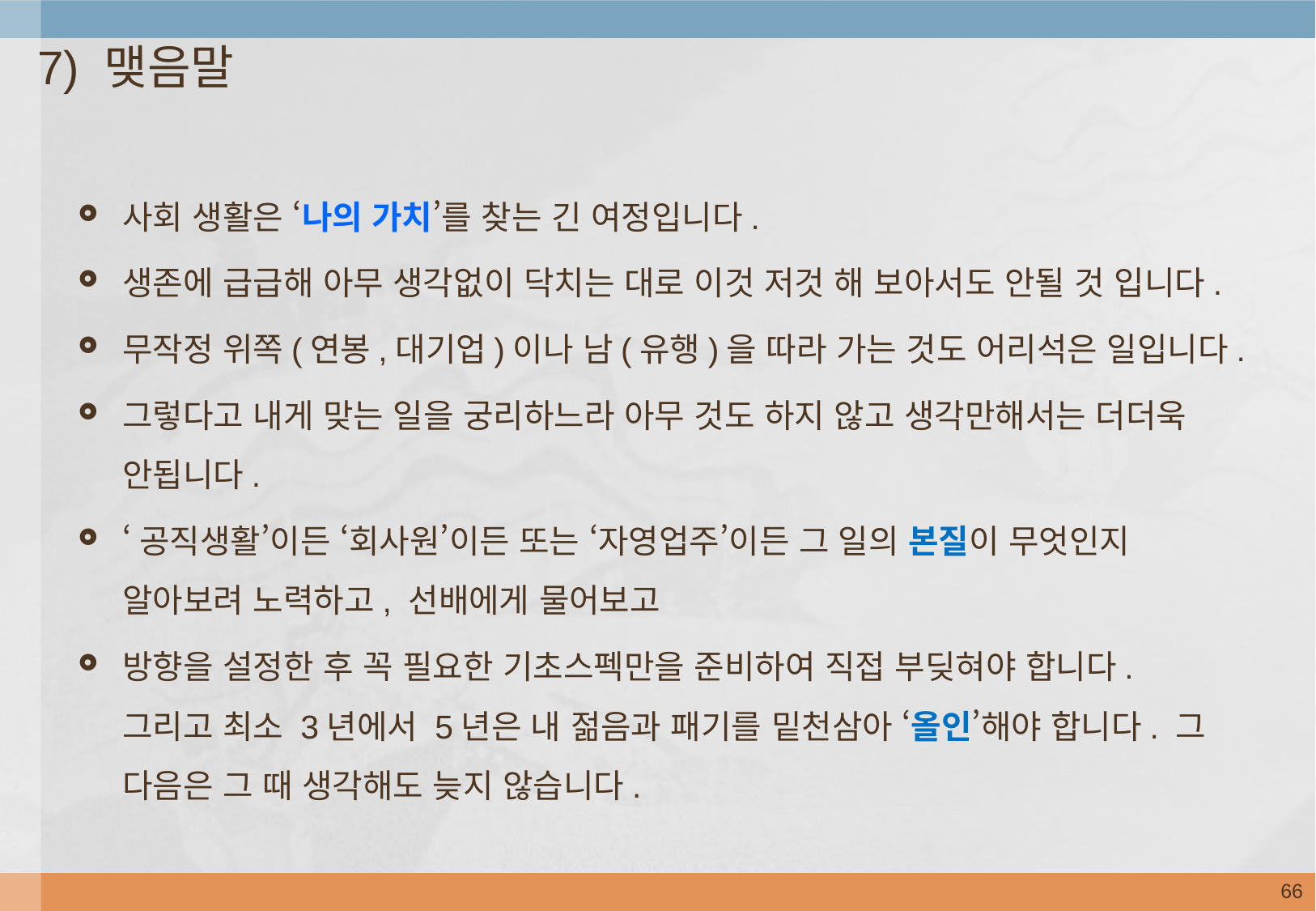

7) 맺음말
사회 생활은 ‘나의 가치’를 찾는 긴 여정입니다.
생존에 급급해 아무 생각없이 닥치는 대로 이것 저것 해 보아서도 안될 것 입니다.
무작정 위쪽(연봉,대기업)이나 남(유행)을 따라 가는 것도 어리석은 일입니다.
그렇다고 내게 맞는 일을 궁리하느라 아무 것도 하지 않고 생각만해서는 더더욱 안됩니다.
‘공직생활’이든 ‘회사원’이든 또는 ‘자영업주’이든 그 일의 본질이 무엇인지 알아보려 노력하고, 선배에게 물어보고
방향을 설정한 후 꼭 필요한 기초스펙만을 준비하여 직접 부딪혀야 합니다. 그리고 최소 3년에서 5년은 내 젊음과 패기를 밑천삼아 ‘올인’해야 합니다. 그 다음은 그 때 생각해도 늦지 않습니다.
66